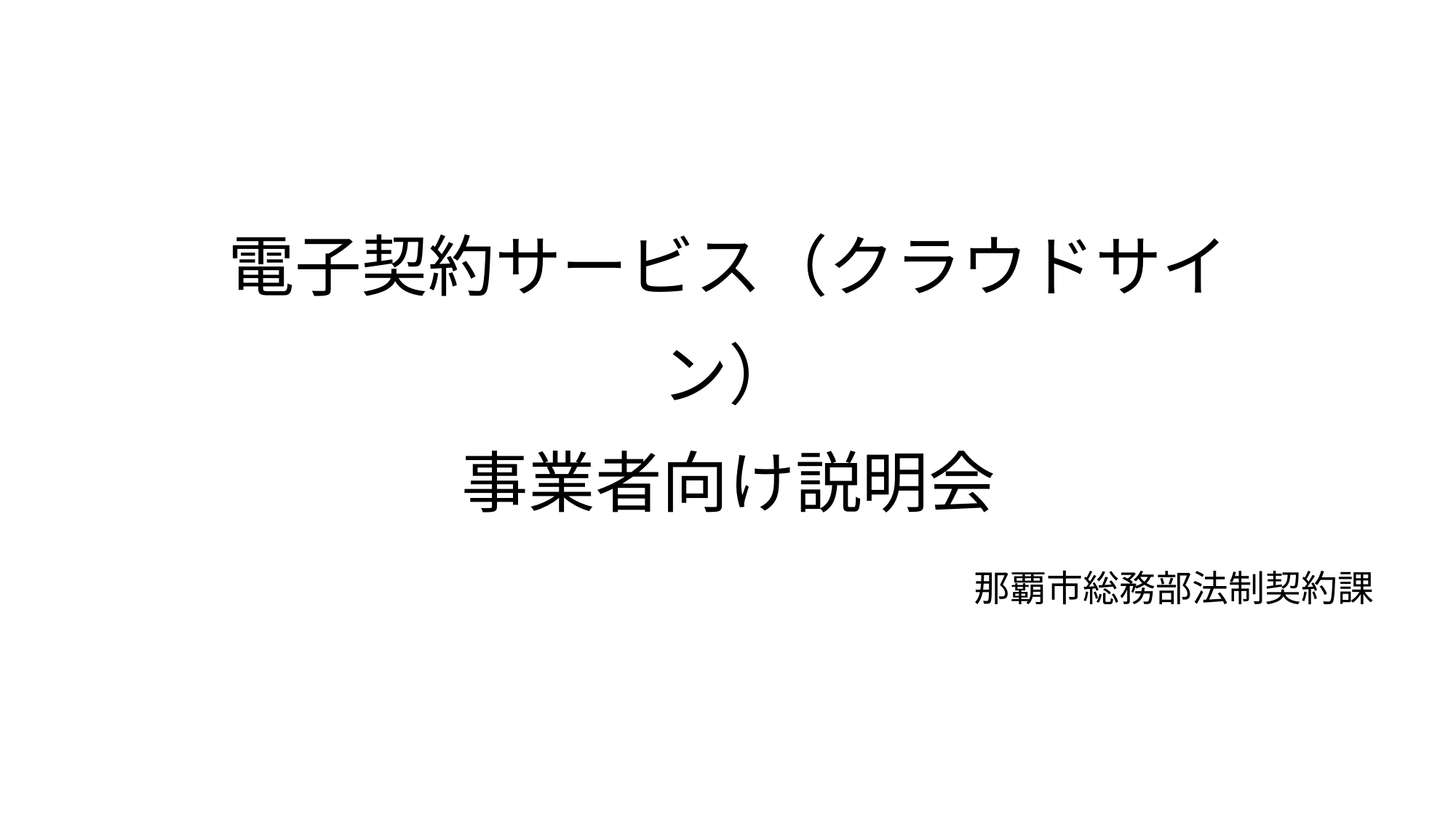

# 電子契約サービス（クラウドサイン） 事業者向け説明会
那覇市総務部法制契約課